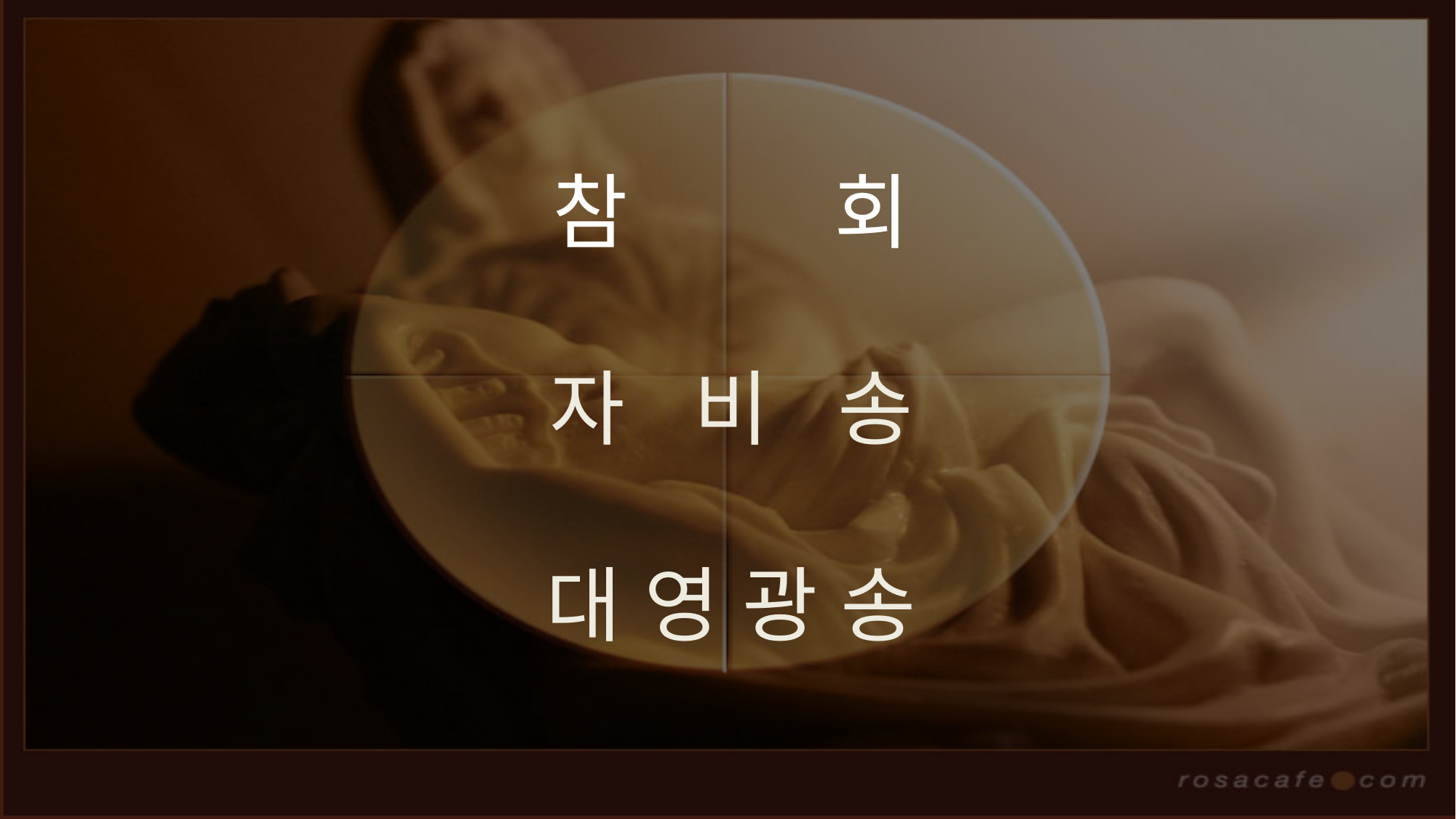

참         회

자   비   송

대 영 광 송